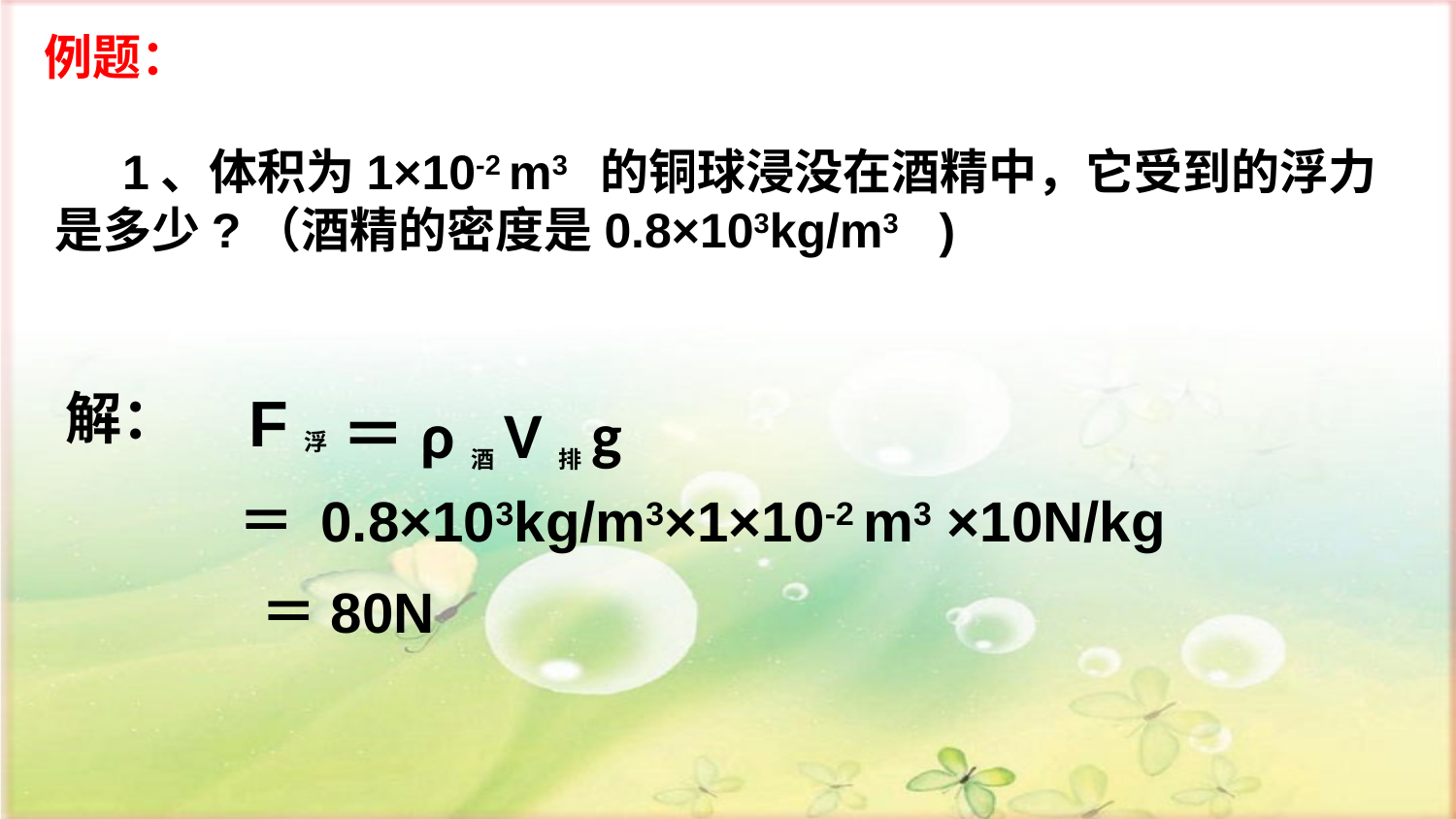

例题：
     1、体积为1×10-2 m3  的铜球浸没在酒精中，它受到的浮力是多少?（酒精的密度是0.8×103kg/m3   )
解：
F浮
＝ρ酒V排g
＝ 0.8×103kg/m3×1×10-2 m3 ×10N/kg
＝80N